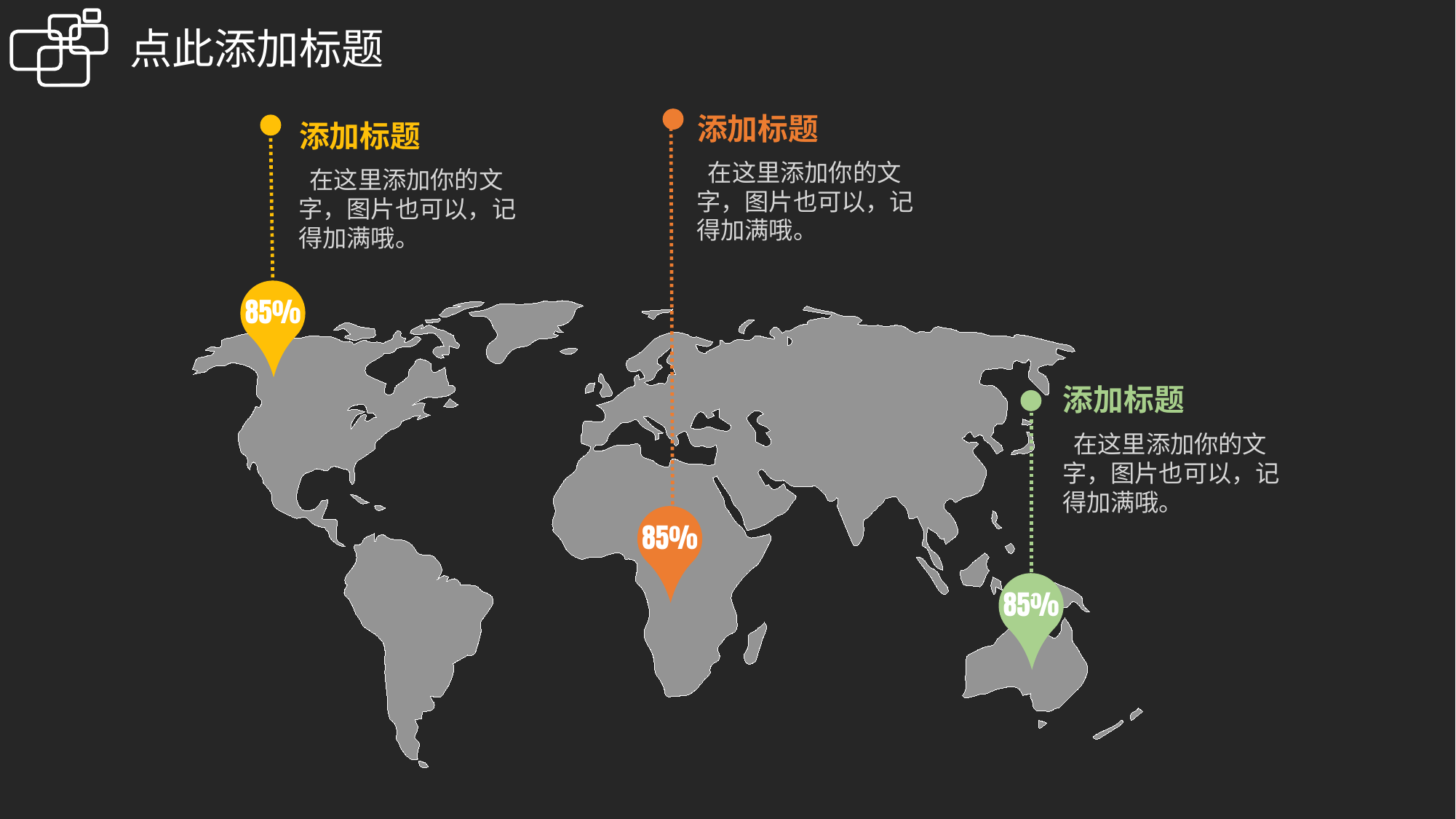

点此添加标题
添加标题

添加标题

 在这里添加你的文字，图片也可以，记得加满哦。
 在这里添加你的文字，图片也可以，记得加满哦。

85%

添加标题

 在这里添加你的文字，图片也可以，记得加满哦。

85%

85%